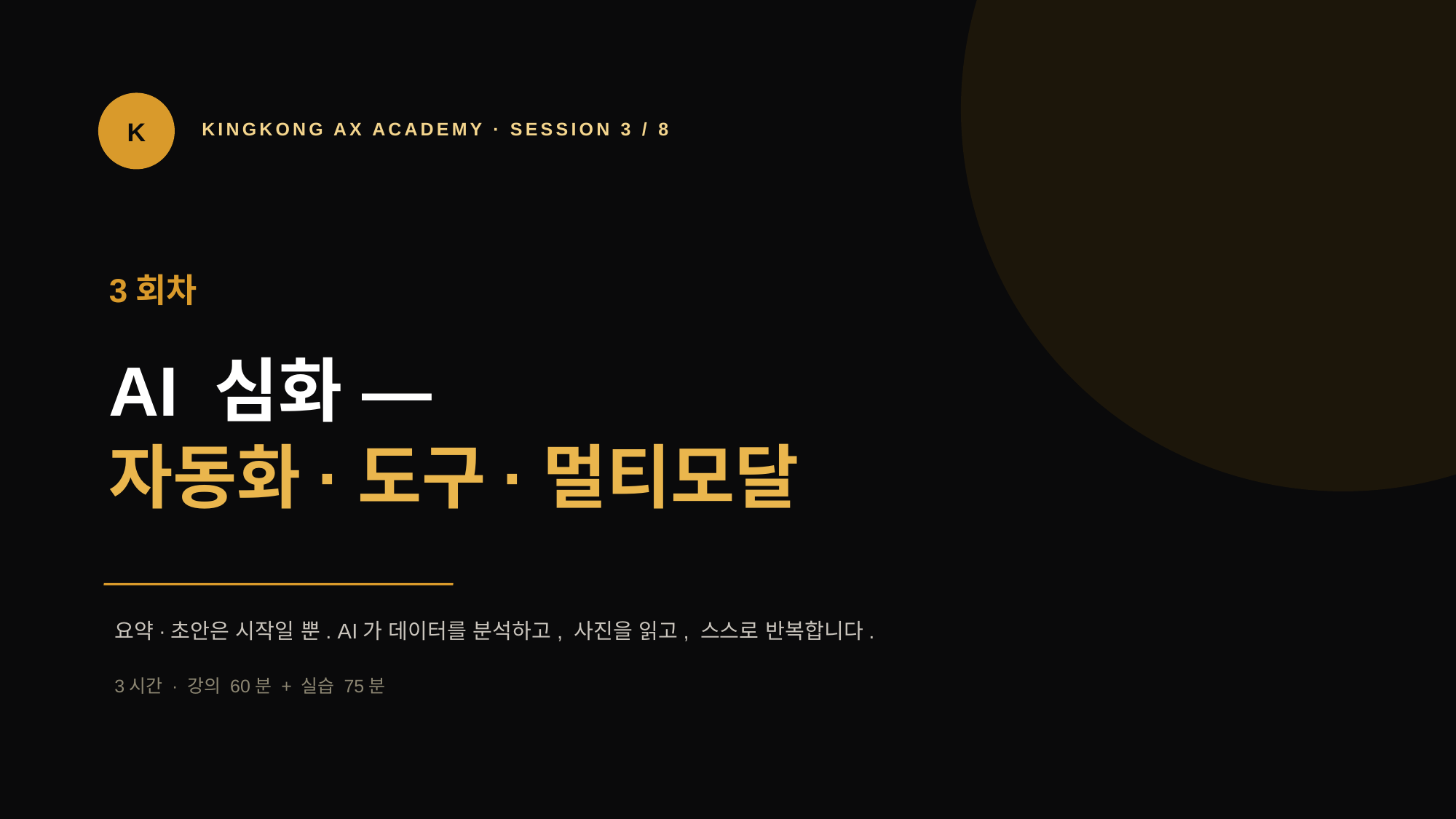

K
KINGKONG AX ACADEMY · SESSION 3 / 8
3회차
AI 심화 —
자동화·도구·멀티모달

요약·초안은 시작일 뿐. AI가 데이터를 분석하고, 사진을 읽고, 스스로 반복합니다.
3시간 · 강의 60분 + 실습 75분